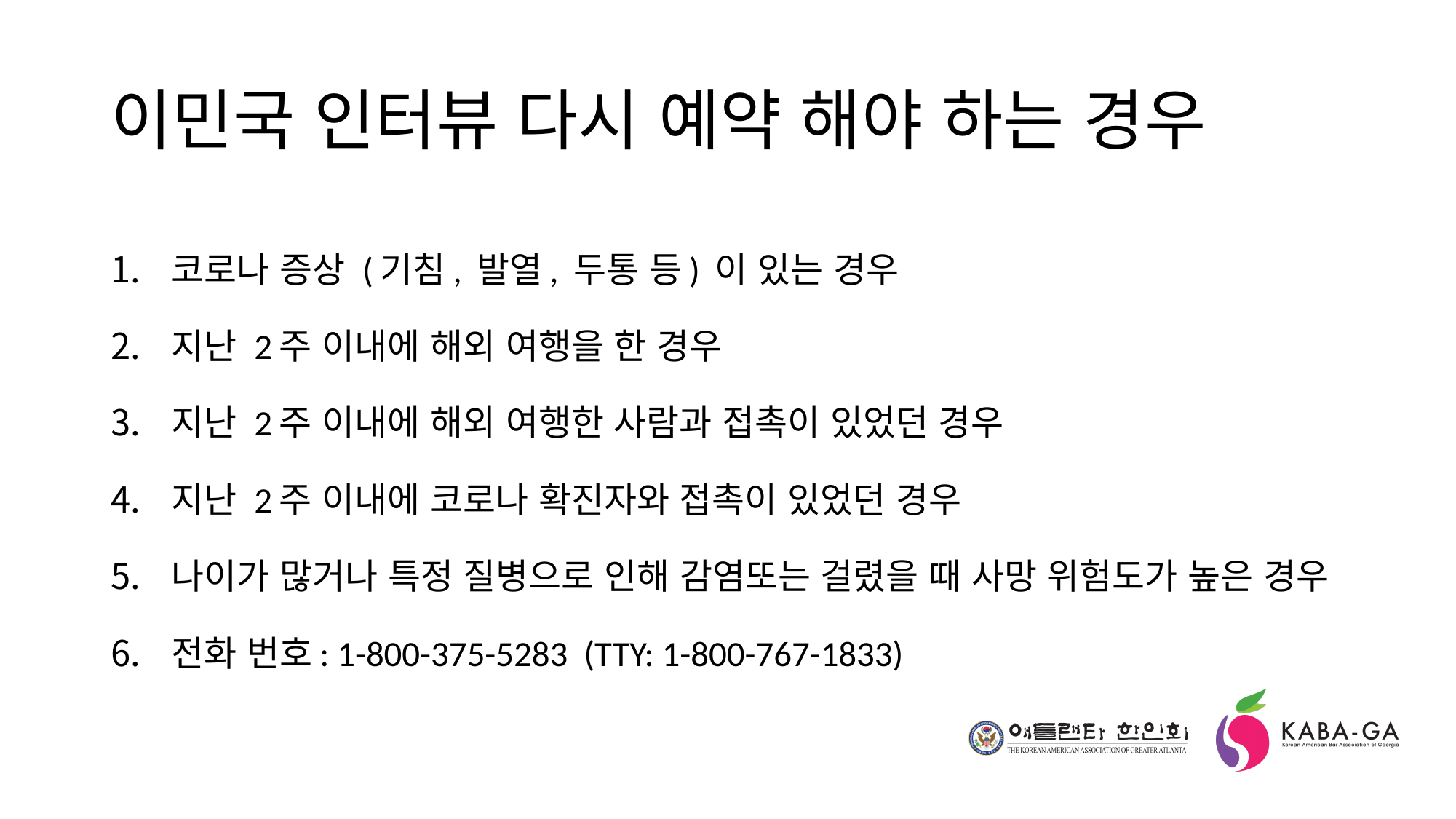

# 이민국 인터뷰 다시 예약 해야 하는 경우

코로나 증상 (기침, 발열, 두통 등) 이 있는 경우
지난 2주 이내에 해외 여행을 한 경우
지난 2주 이내에 해외 여행한 사람과 접촉이 있었던 경우
지난 2주 이내에 코로나 확진자와 접촉이 있었던 경우
나이가 많거나 특정 질병으로 인해 감염또는 걸렸을 때 사망 위험도가 높은 경우
전화 번호: 1-800-375-5283  (TTY: 1-800-767-1833)